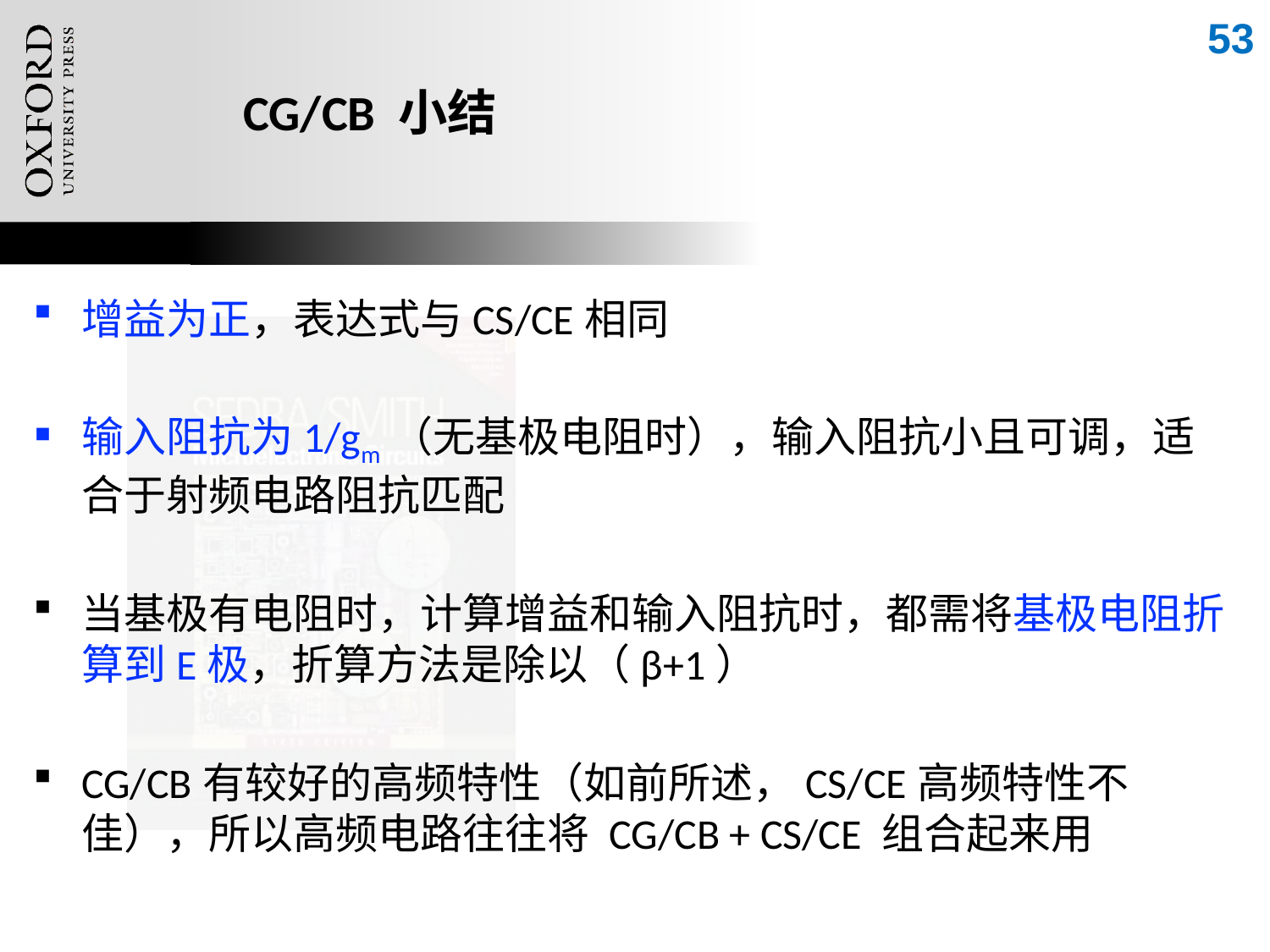

53
# CG/CB 小结
增益为正，表达式与CS/CE相同

输入阻抗为1/gm（无基极电阻时），输入阻抗小且可调，适合于射频电路阻抗匹配

当基极有电阻时，计算增益和输入阻抗时，都需将基极电阻折算到E极，折算方法是除以（β+1）

CG/CB有较好的高频特性（如前所述，CS/CE高频特性不佳），所以高频电路往往将 CG/CB + CS/CE 组合起来用